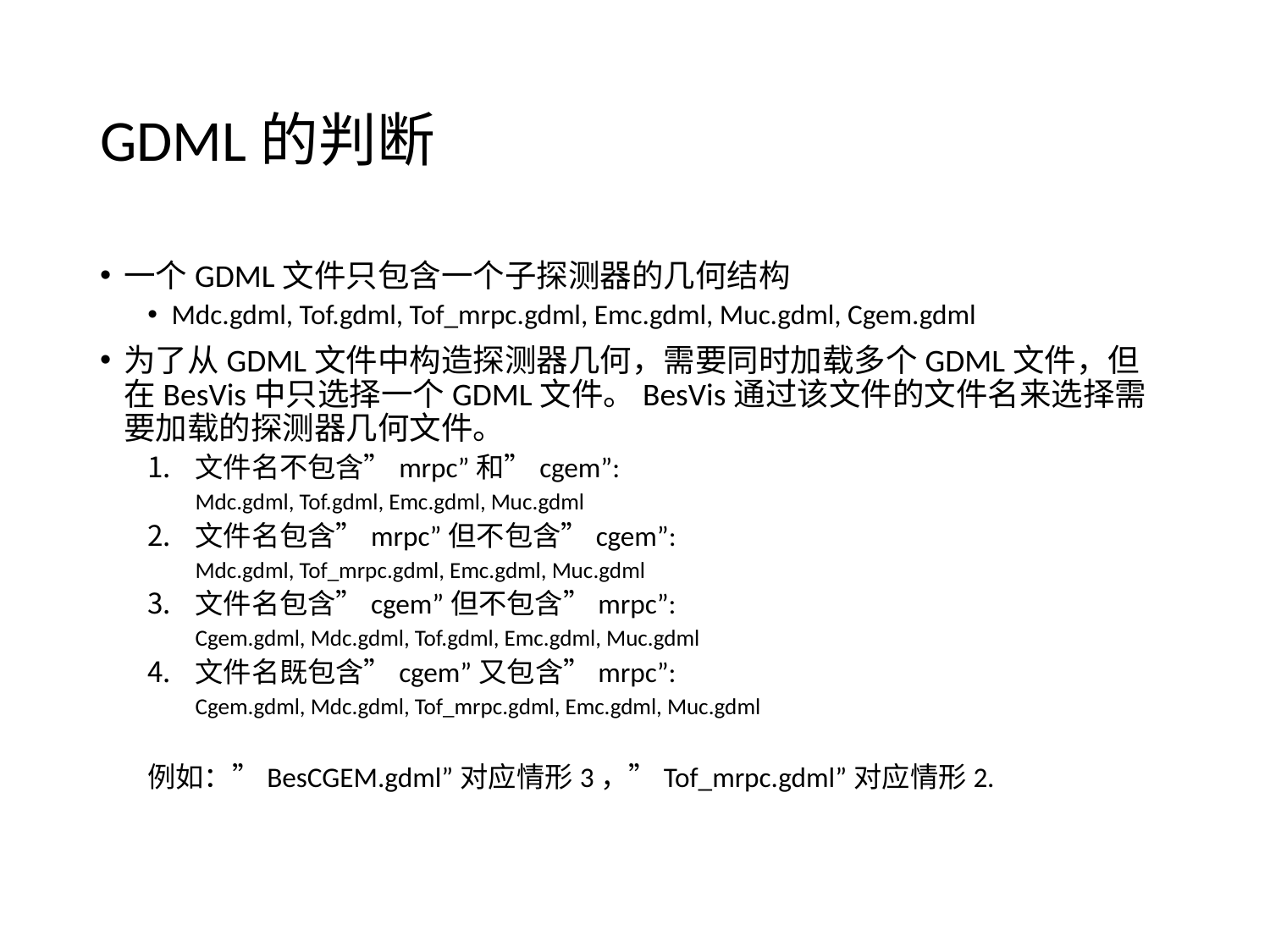

# GDML的判断
一个GDML文件只包含一个子探测器的几何结构
Mdc.gdml, Tof.gdml, Tof_mrpc.gdml, Emc.gdml, Muc.gdml, Cgem.gdml
为了从GDML文件中构造探测器几何，需要同时加载多个GDML文件，但在BesVis中只选择一个GDML文件。BesVis通过该文件的文件名来选择需要加载的探测器几何文件。
文件名不包含”mrpc”和”cgem”:
Mdc.gdml, Tof.gdml, Emc.gdml, Muc.gdml
文件名包含”mrpc”但不包含”cgem”:
Mdc.gdml, Tof_mrpc.gdml, Emc.gdml, Muc.gdml
文件名包含”cgem”但不包含”mrpc”:
Cgem.gdml, Mdc.gdml, Tof.gdml, Emc.gdml, Muc.gdml
文件名既包含”cgem”又包含”mrpc”:
Cgem.gdml, Mdc.gdml, Tof_mrpc.gdml, Emc.gdml, Muc.gdml

例如：”BesCGEM.gdml”对应情形3，”Tof_mrpc.gdml”对应情形2.